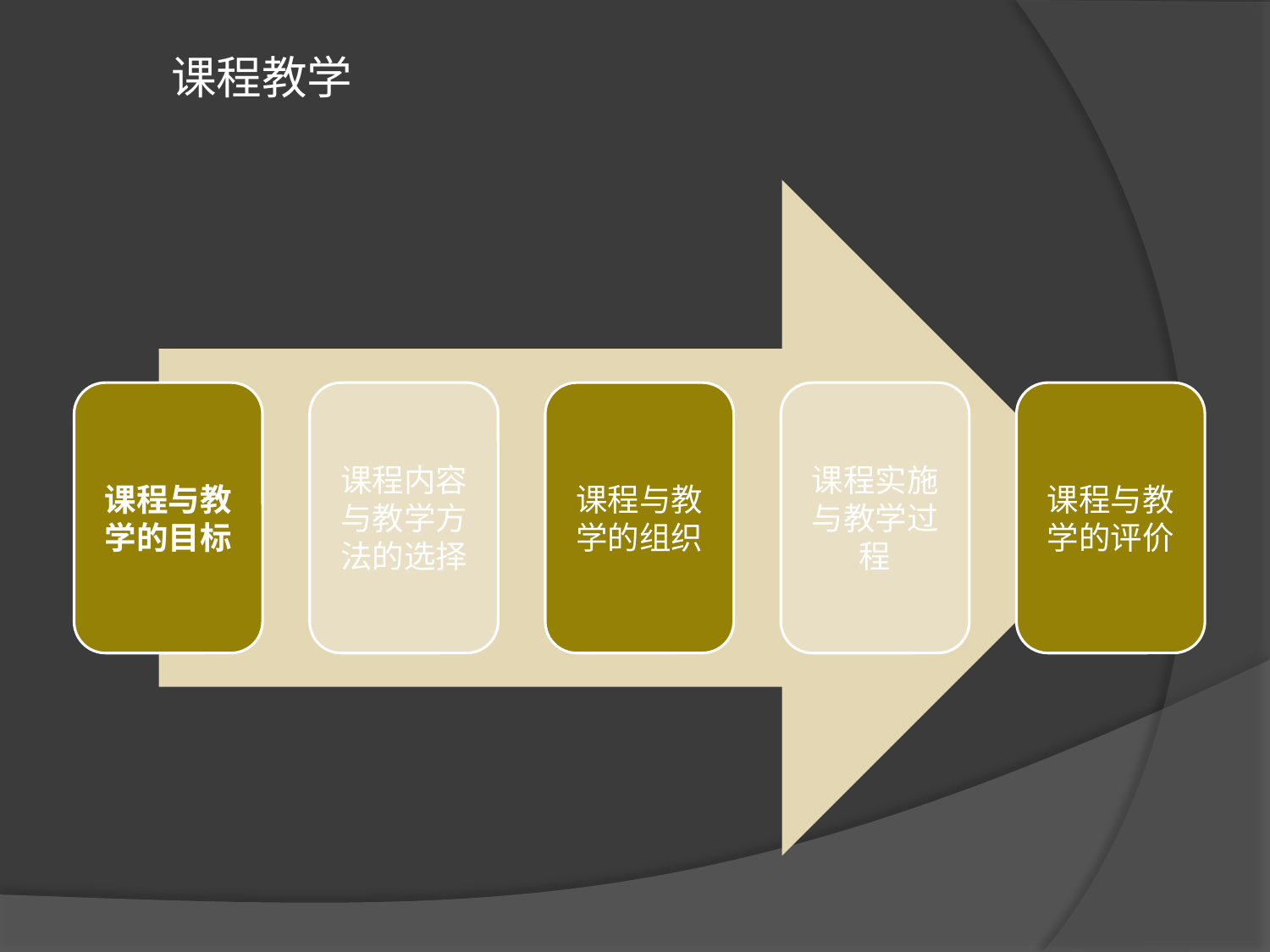

# 课程教学
课程与教学的目标
课程内容与教学方法的选择
课程与教学的组织
课程实施与教学过程
课程与教学的评价